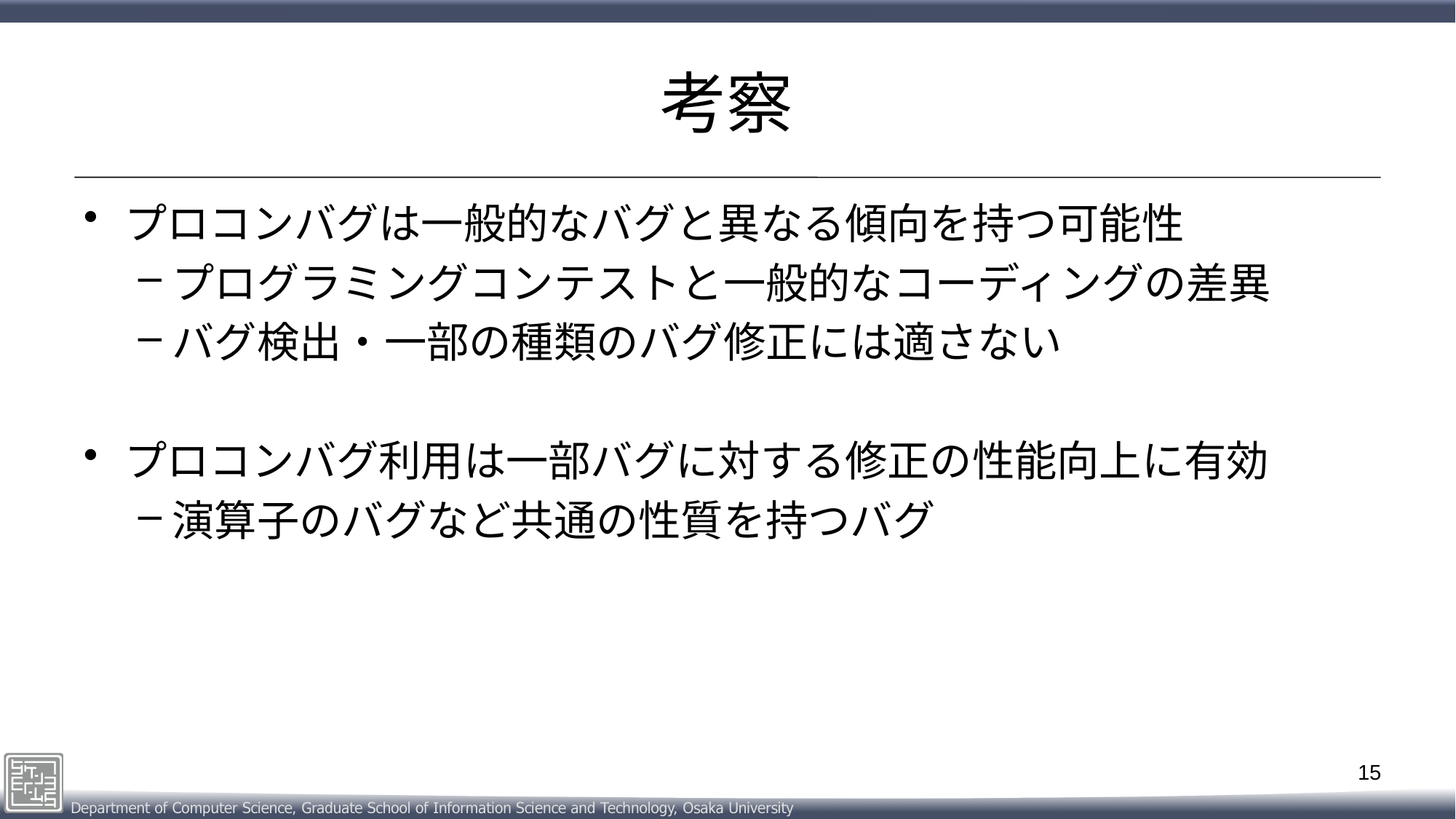

# 考察
プロコンバグは一般的なバグと異なる傾向を持つ可能性
プログラミングコンテストと一般的なコーディングの差異
バグ検出・一部の種類のバグ修正には適さない

プロコンバグ利用は一部バグに対する修正の性能向上に有効
演算子のバグなど共通の性質を持つバグ

15